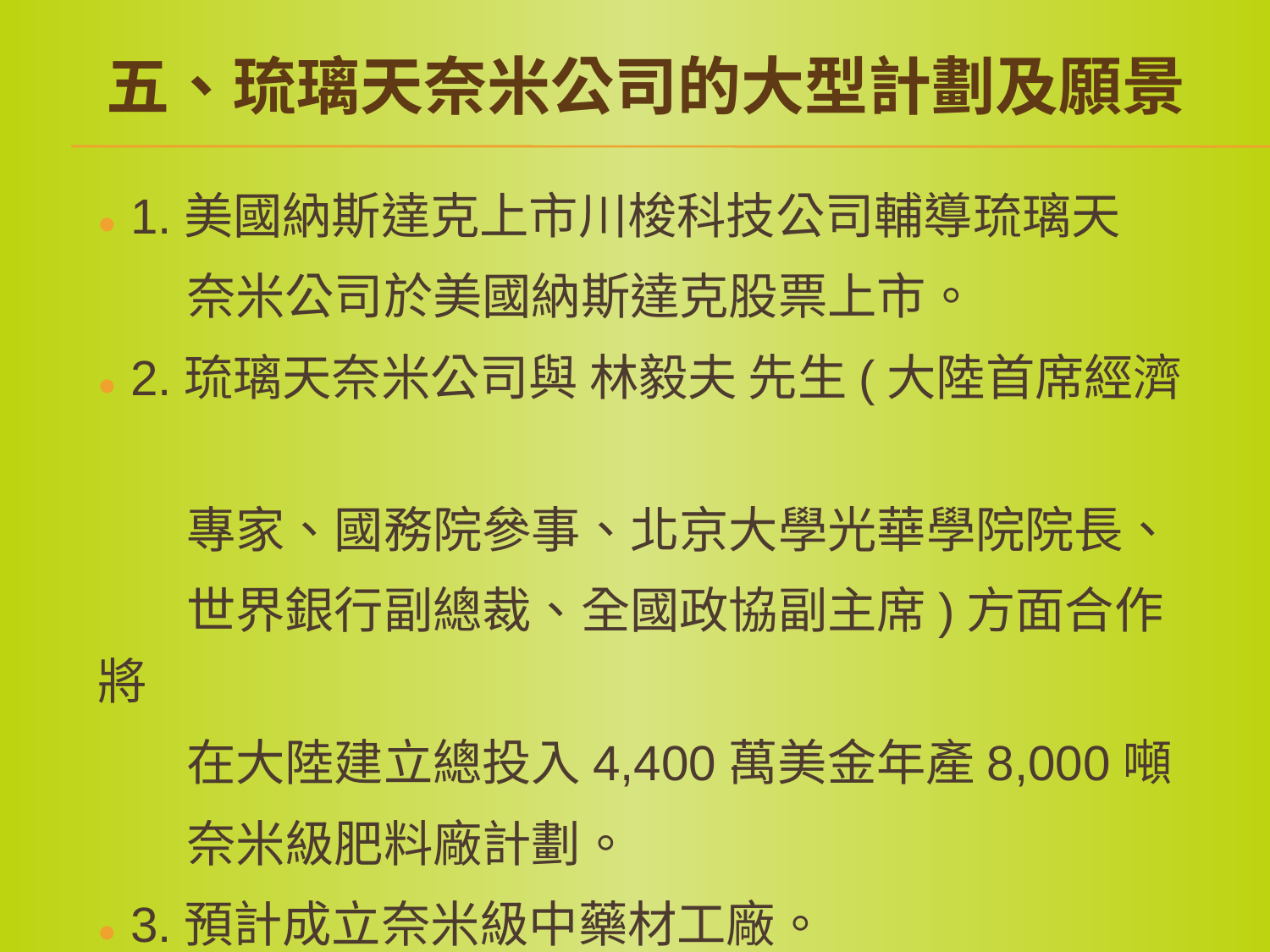

# 五、琉璃天奈米公司的大型計劃及願景
● 1.美國納斯達克上市川梭科技公司輔導琉璃天
       奈米公司於美國納斯達克股票上市。
● 2.琉璃天奈米公司與 林毅夫 先生(大陸首席經濟
       專家、國務院參事、北京大學光華學院院長、
       世界銀行副總裁、全國政協副主席)方面合作將
       在大陸建立總投入4,400萬美金年產8,000噸
       奈米級肥料廠計劃。
● 3.預計成立奈米級中藥材工廠。
● 4.利用奈米級技術成立癌症研究中心。